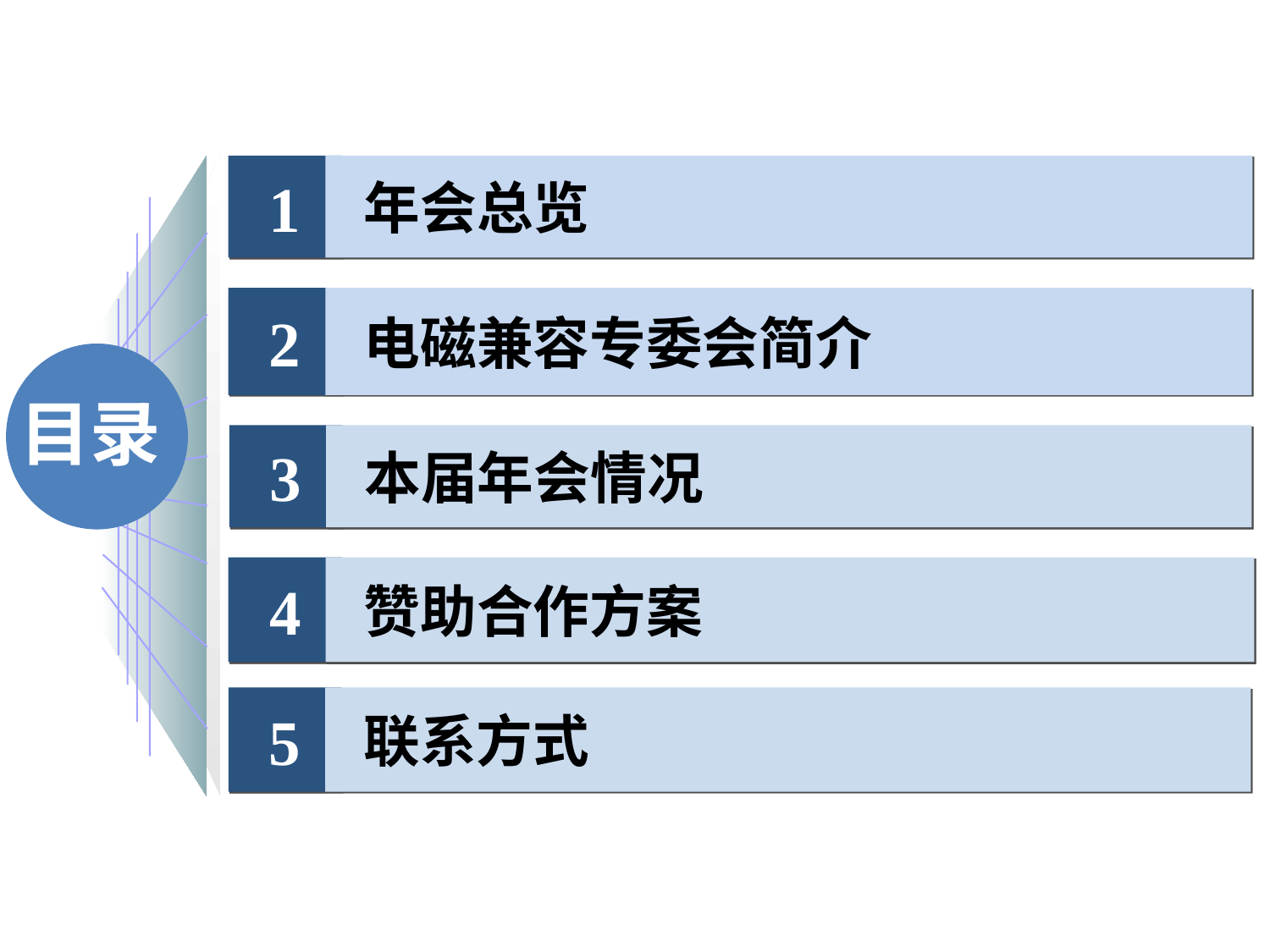

1
年会总览

2
电磁兼容专委会简介

目录
3
本届年会情况

4
赞助合作方案

5
联系方式